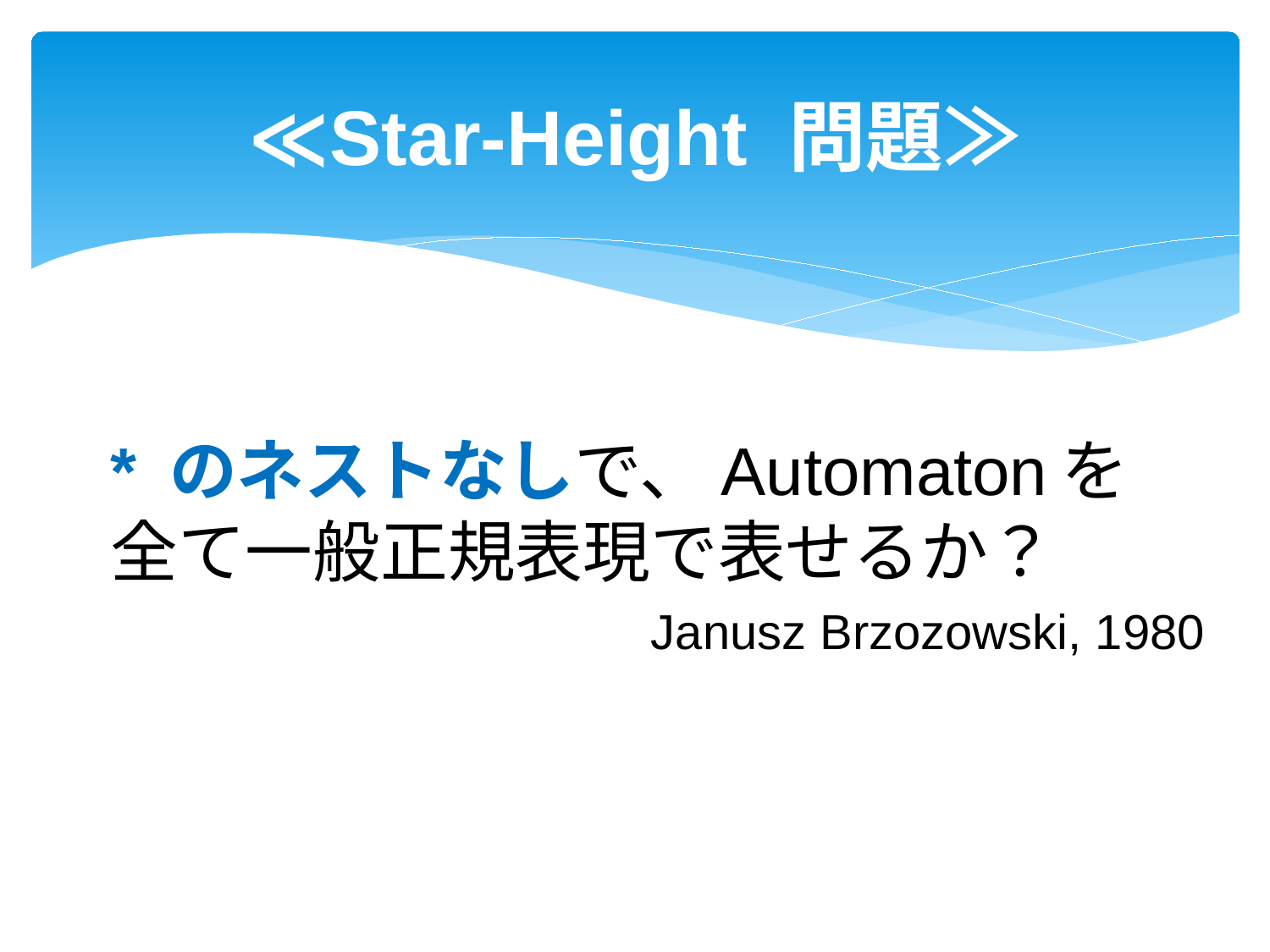

# ≪Star-Height 問題≫
* のネストなしで、Automatonを 全て一般正規表現で表せるか？
Janusz Brzozowski, 1980